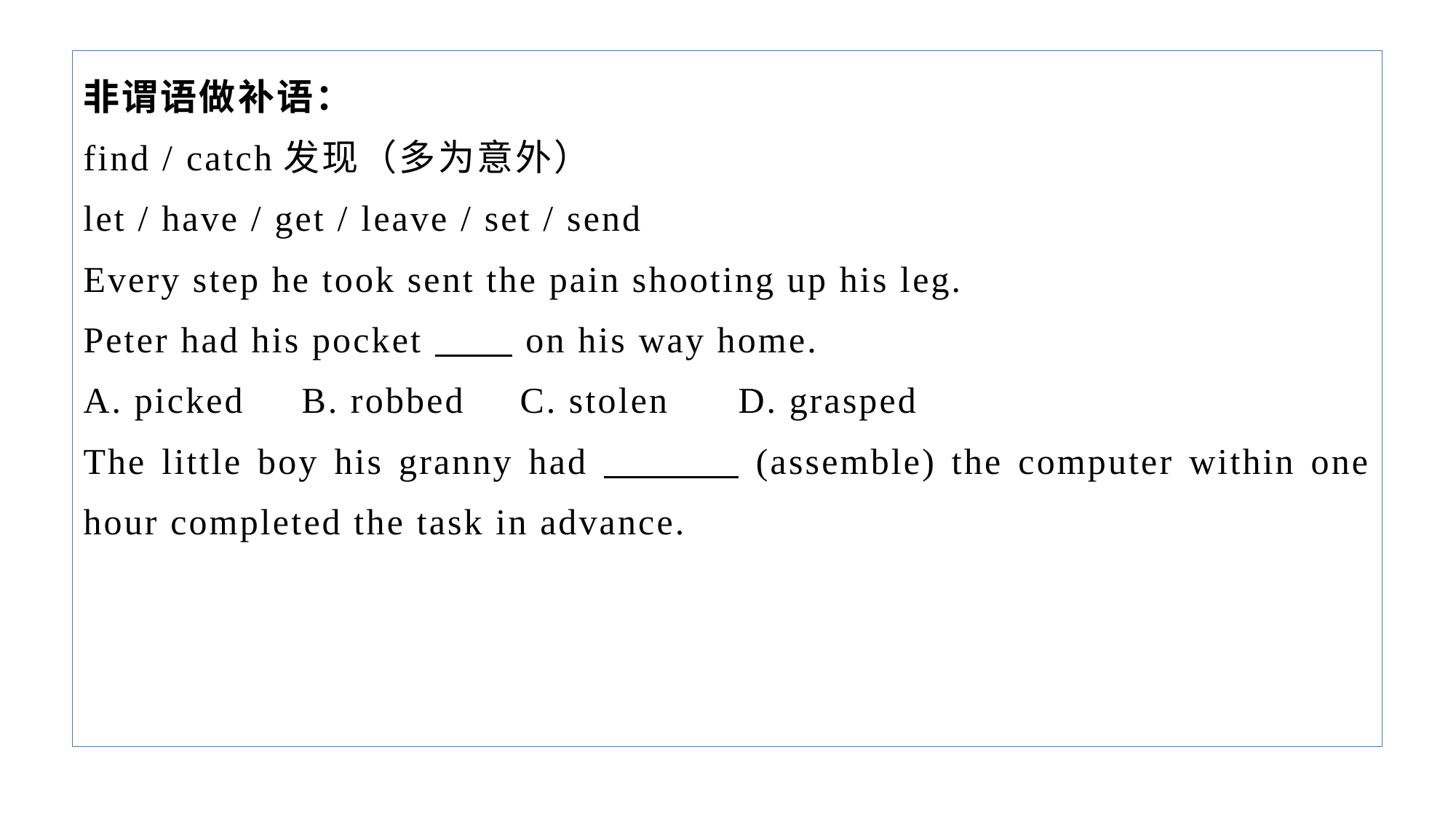

非谓语做补语：
find / catch发现（多为意外）
let / have / get / leave / set / send
Every step he took sent the pain shooting up his leg.
Peter had his pocket         on his way home.
A. picked 	B. robbed 	C. stolen 	D. grasped
The little boy his granny had           (assemble) the computer within one hour completed the task in advance.